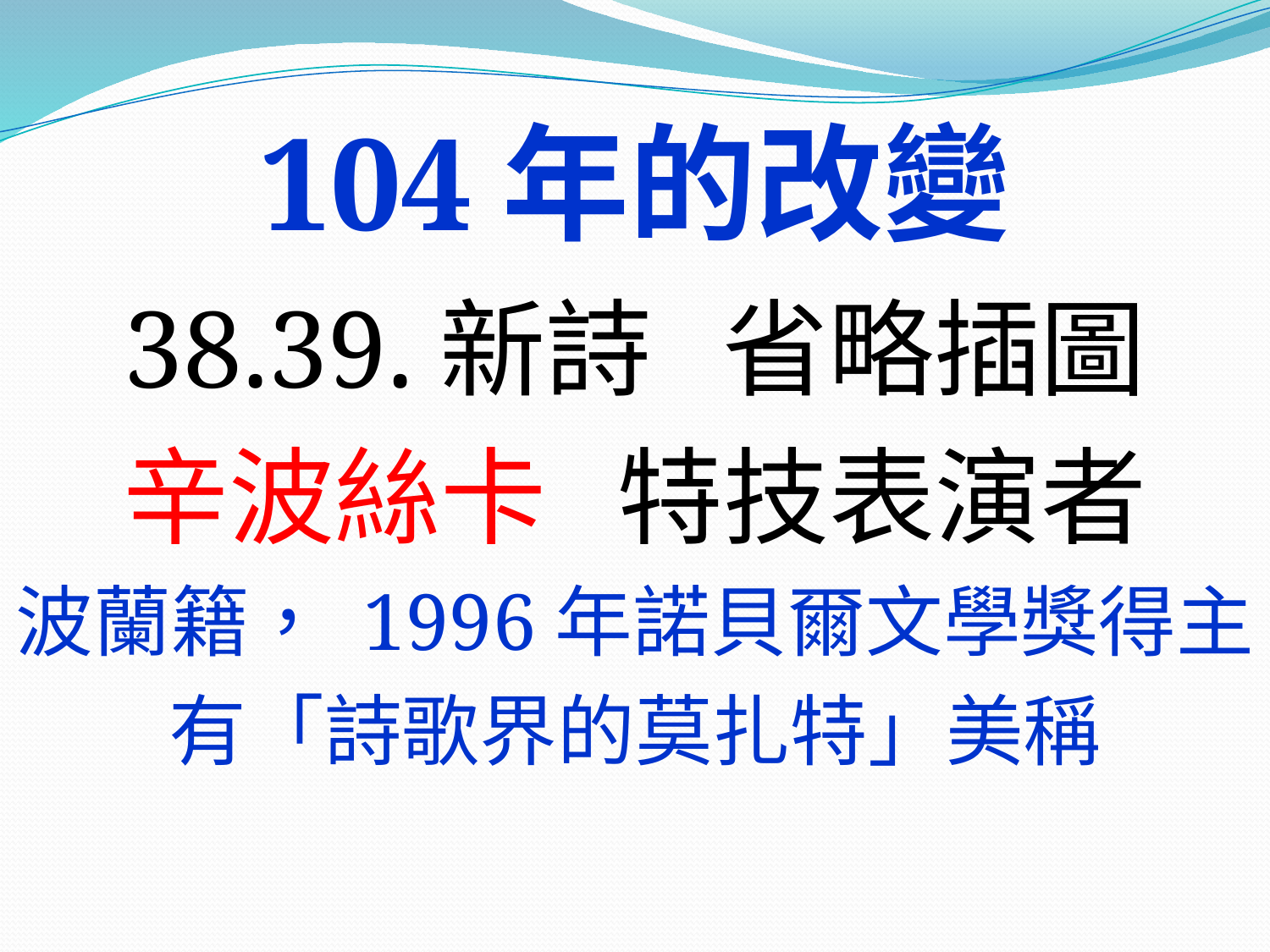

# 104年的改變
38.39.新詩   省略插圖
辛波絲卡   特技表演者
波蘭籍， 1996年諾貝爾文學獎得主
有「詩歌界的莫扎特」美稱